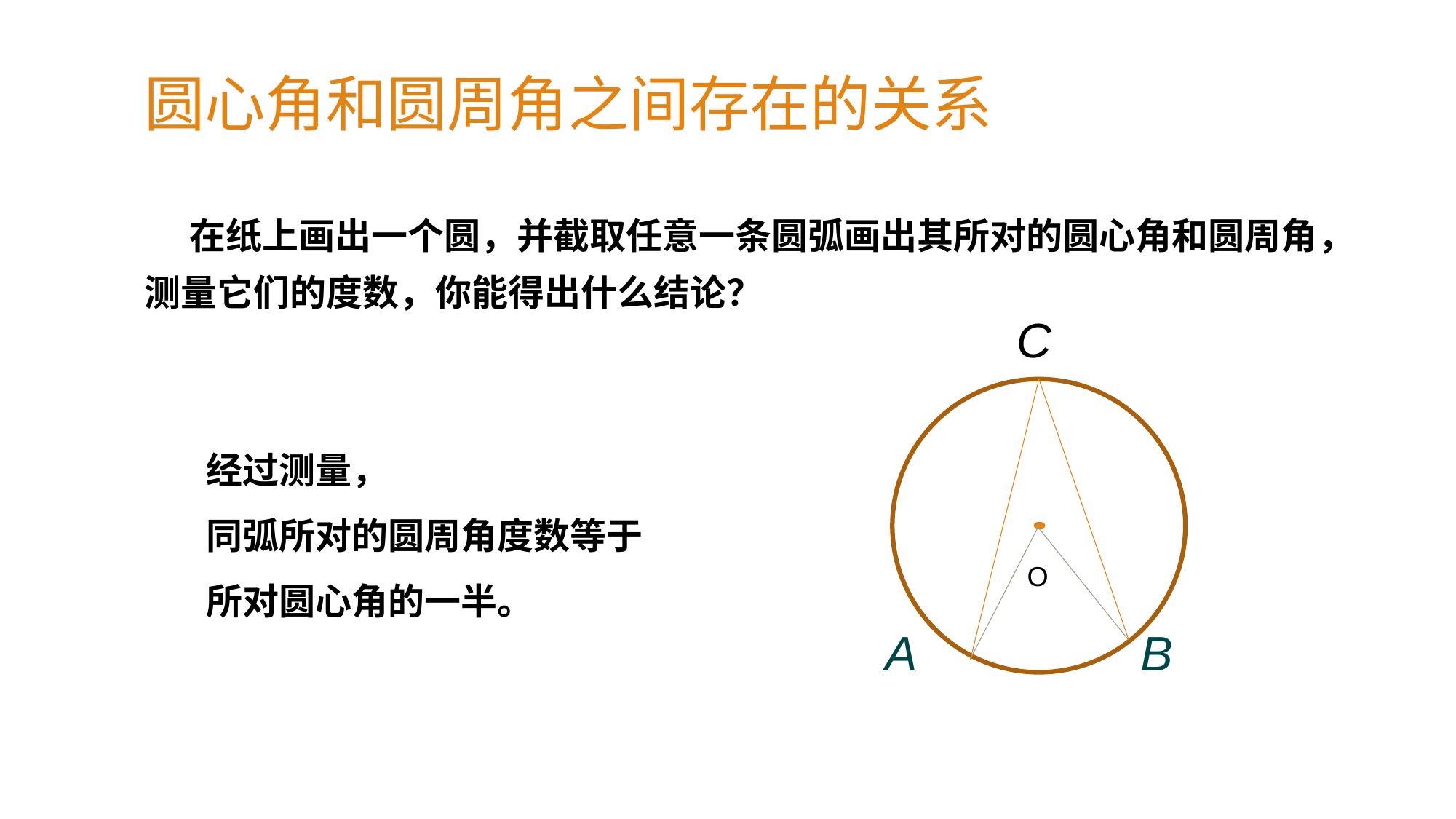

圆心角和圆周角之间存在的关系
   在纸上画出一个圆，并截取任意一条圆弧画出其所对的圆心角和圆周角，测量它们的度数，你能得出什么结论？
C

经过测量，
同弧所对的圆周角度数等于
所对圆心角的一半。

O
A
B